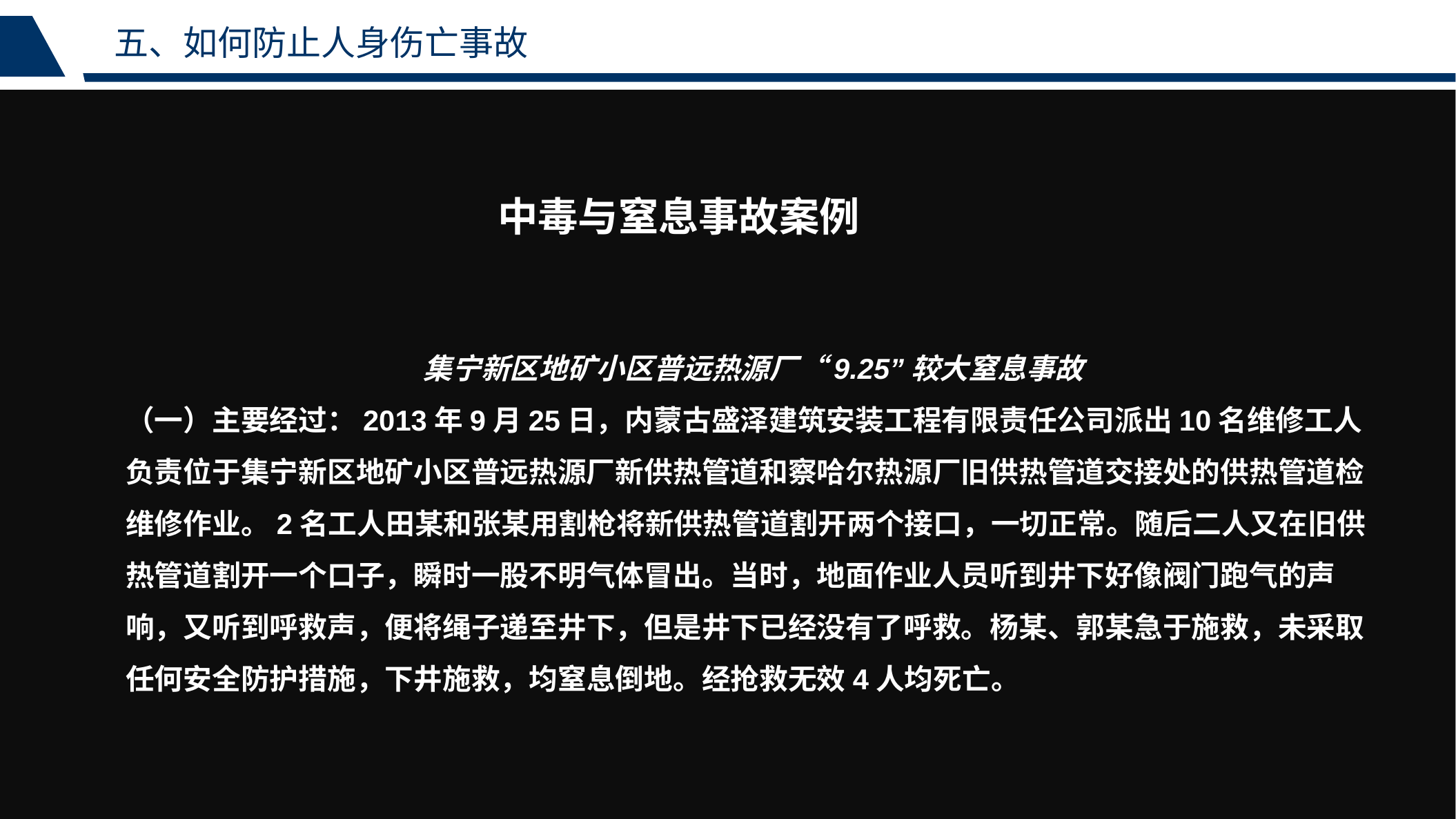

五、如何防止人身伤亡事故

中毒与窒息事故案例
集宁新区地矿小区普远热源厂“9.25”较大窒息事故
（一）主要经过：2013年9月25日，内蒙古盛泽建筑安装工程有限责任公司派出10名维修工人负责位于集宁新区地矿小区普远热源厂新供热管道和察哈尔热源厂旧供热管道交接处的供热管道检维修作业。2名工人田某和张某用割枪将新供热管道割开两个接口，一切正常。随后二人又在旧供热管道割开一个口子，瞬时一股不明气体冒出。当时，地面作业人员听到井下好像阀门跑气的声响，又听到呼救声，便将绳子递至井下，但是井下已经没有了呼救。杨某、郭某急于施救，未采取任何安全防护措施，下井施救，均窒息倒地。经抢救无效4人均死亡。